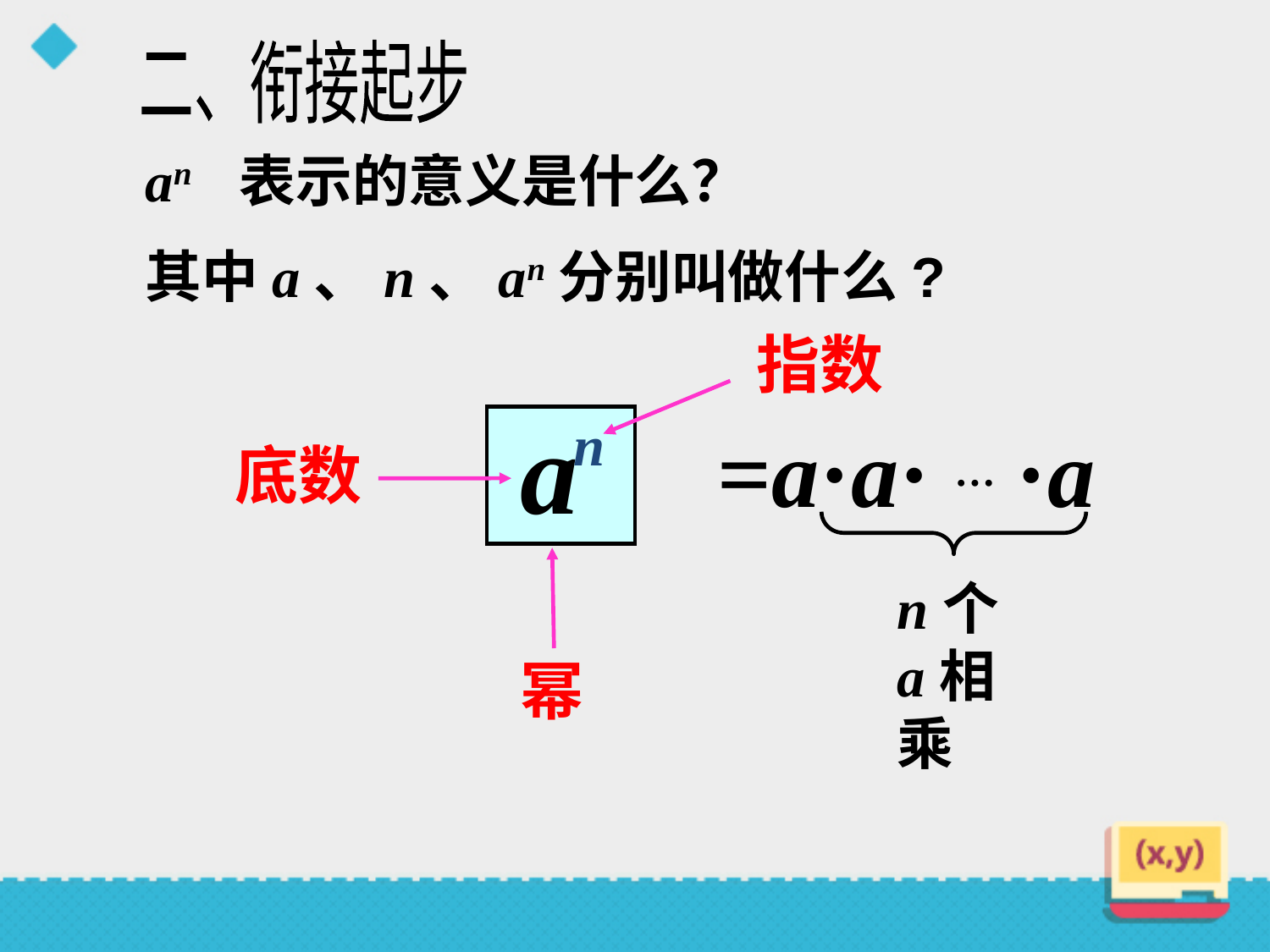

二、衔接起步
an 表示的意义是什么？
其中a、n、an分别叫做什么?
指数

a
n

=a·a· …  ·a

n个a相乘
底数

幂